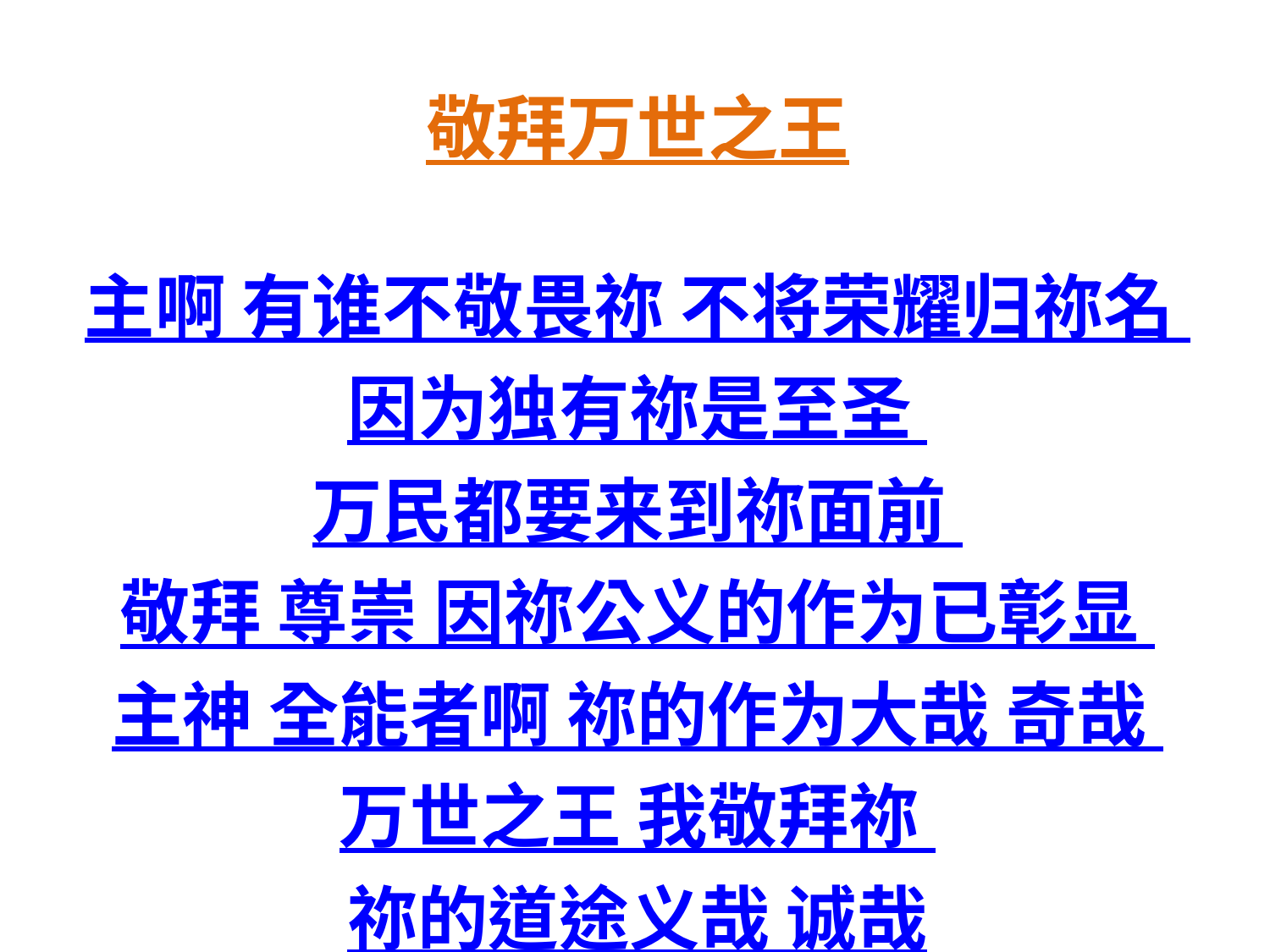

敬拜万世之王

主啊 有谁不敬畏祢 不将荣耀归祢名
因为独有祢是至圣
万民都要来到祢面前
敬拜 尊崇 因祢公义的作为已彰显
主神 全能者啊 祢的作为大哉 奇哉
万世之王 我敬拜祢
祢的道途义哉 诚哉